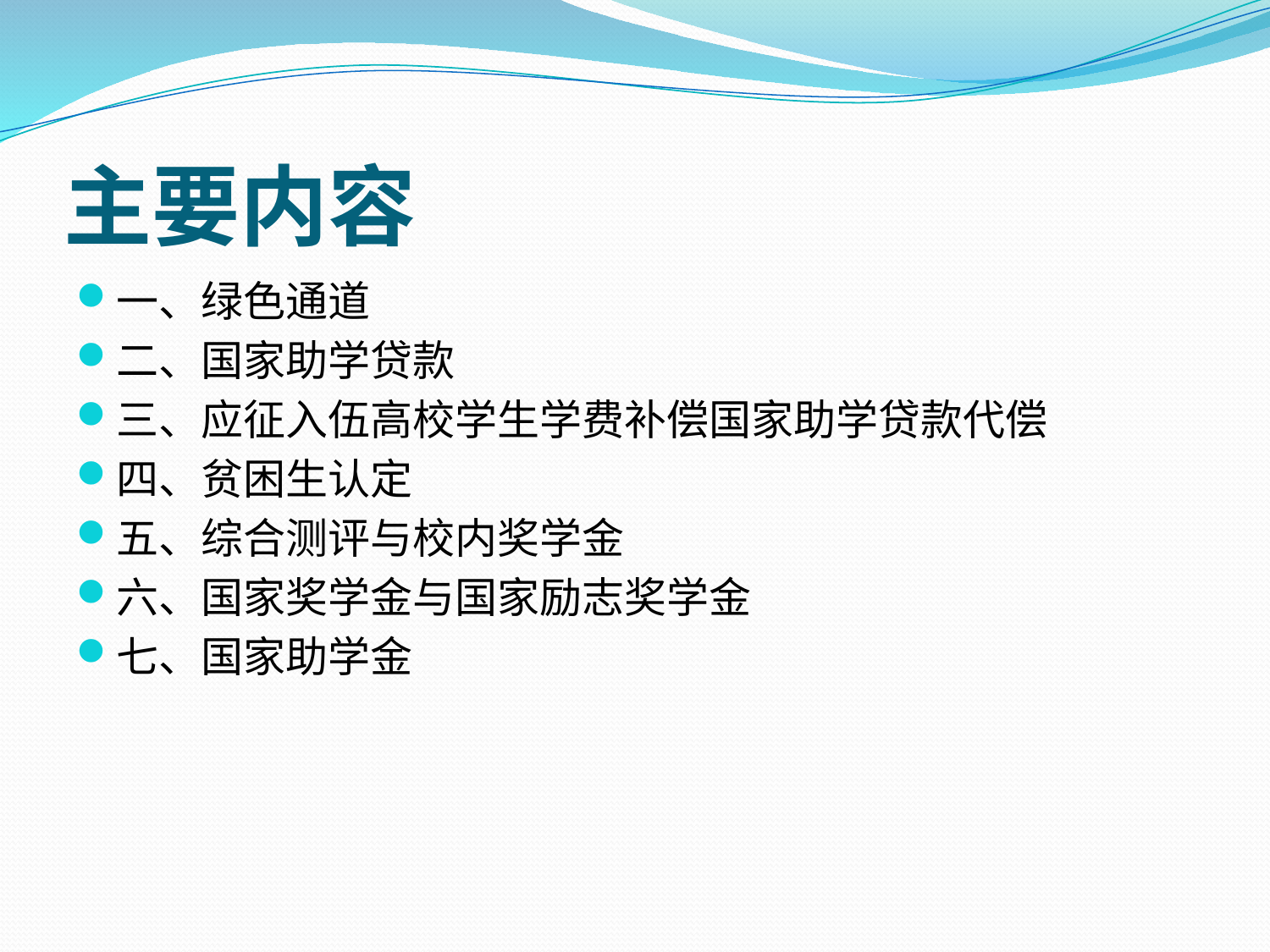

# 主要内容
一、绿色通道
二、国家助学贷款
三、应征入伍高校学生学费补偿国家助学贷款代偿
四、贫困生认定
五、综合测评与校内奖学金
六、国家奖学金与国家励志奖学金
七、国家助学金